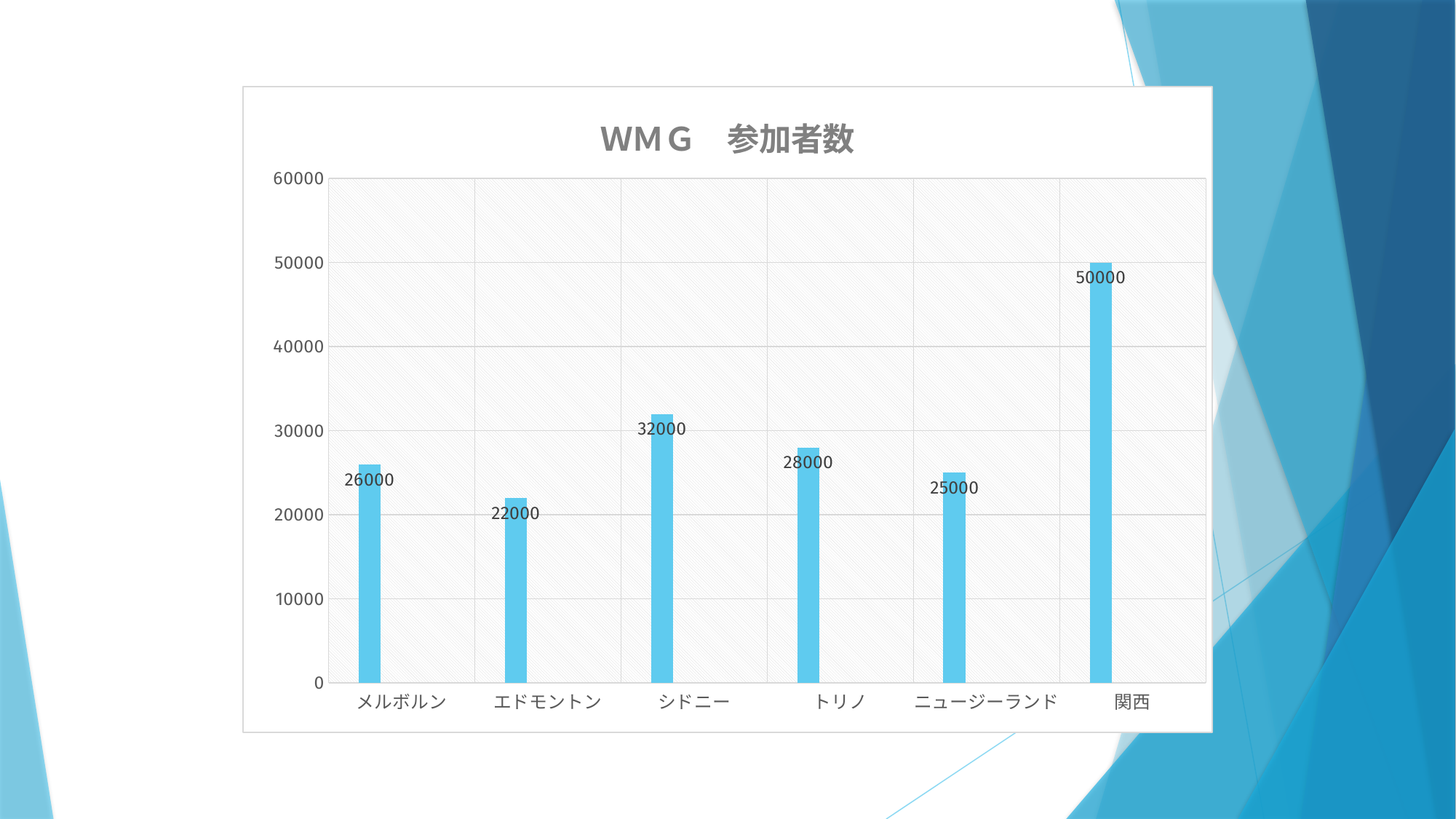

### Chart: ＷＭＧ　参加者数

| Category | 系列 1 | 系列 2 | 列1 |
|---|---|---|---|
| メルボルン | 26000.0 | None | None |
| エドモントン | 22000.0 | None | None |
| シドニー | 32000.0 | None | None |
| トリノ | 28000.0 | None | None |
| ニュージーランド | 25000.0 | None | None |
| 関西 | 50000.0 | None | None |